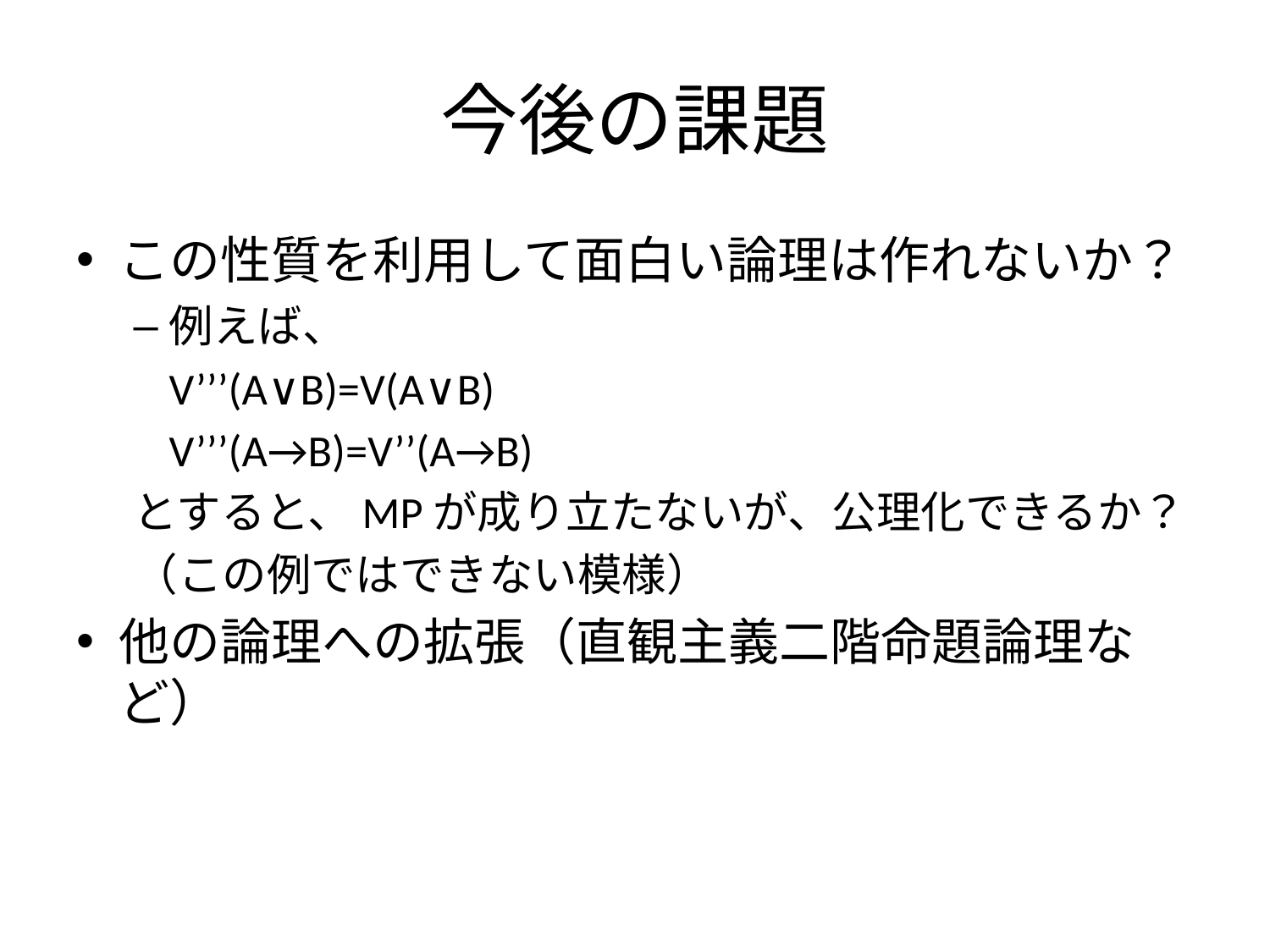

# 今後の課題
この性質を利用して面白い論理は作れないか？
例えば、
	V’’’(A∨B)=V(A∨B)
	V’’’(A→B)=V’’(A→B)
とすると、MPが成り立たないが、公理化できるか？
（この例ではできない模様）
他の論理への拡張（直観主義二階命題論理など）